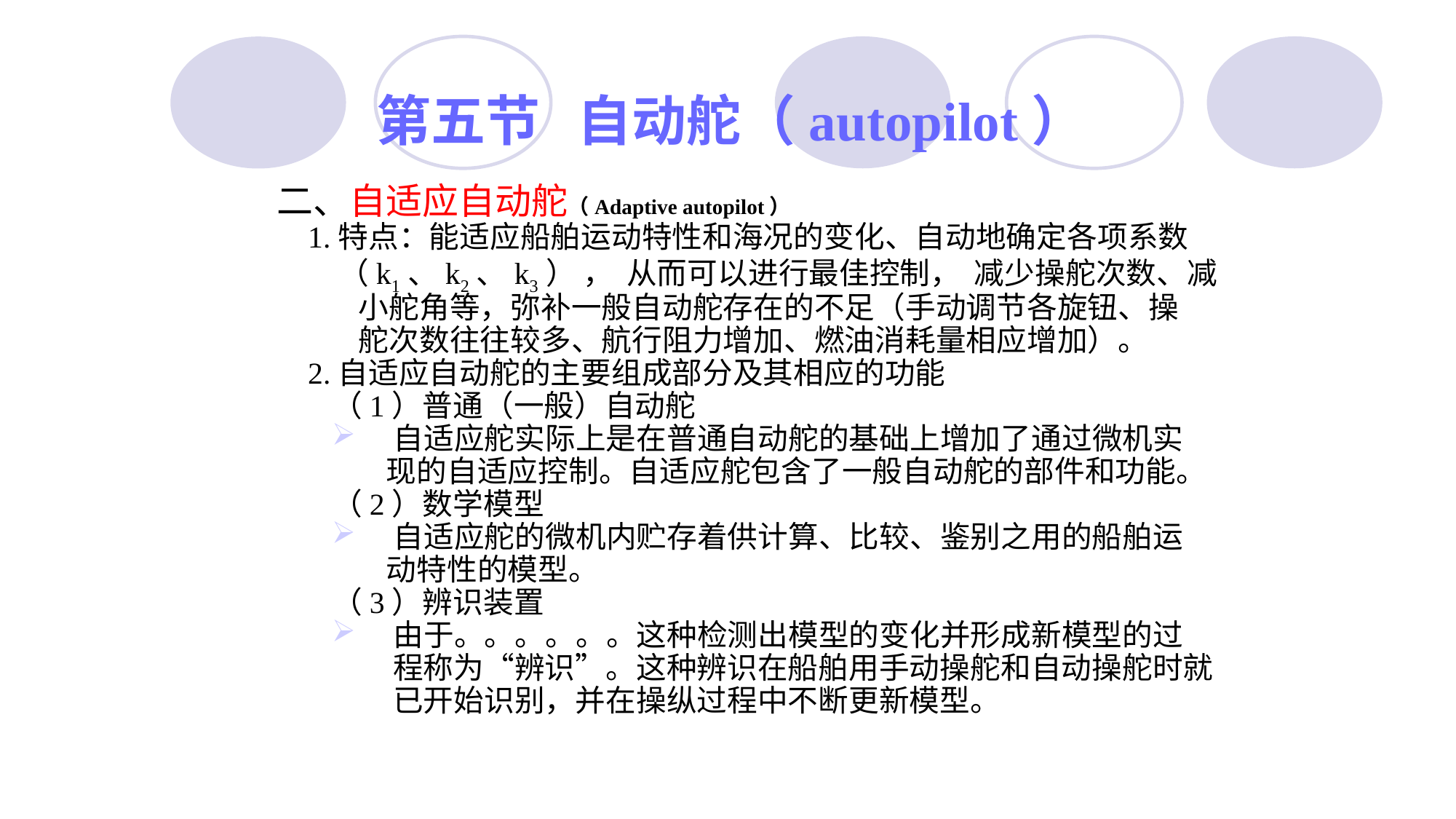

# 第五节   自动舵（autopilot）
       二、自适应自动舵（Adaptive autopilot）
    1.特点：能适应船舶运动特性和海况的变化、自动地确定各项系数
        （k1、k2、k3） ，  从而可以进行最佳控制，  减少操舵次数、减
           小舵角等，弥补一般自动舵存在的不足（手动调节各旋钮、操
           舵次数往往较多、航行阻力增加、燃油消耗量相应增加）。
    2.自适应自动舵的主要组成部分及其相应的功能
（1）普通（一般）自动舵
    自适应舵实际上是在普通自动舵的基础上增加了通过微机实
       现的自适应控制。自适应舵包含了一般自动舵的部件和功能。
（2）数学模型
    自适应舵的微机内贮存着供计算、比较、鉴别之用的船舶运
       动特性的模型。
（3）辨识装置
    由于。。。。。。这种检测出模型的变化并形成新模型的过
        程称为“辨识”。这种辨识在船舶用手动操舵和自动操舵时就
        已开始识别，并在操纵过程中不断更新模型。